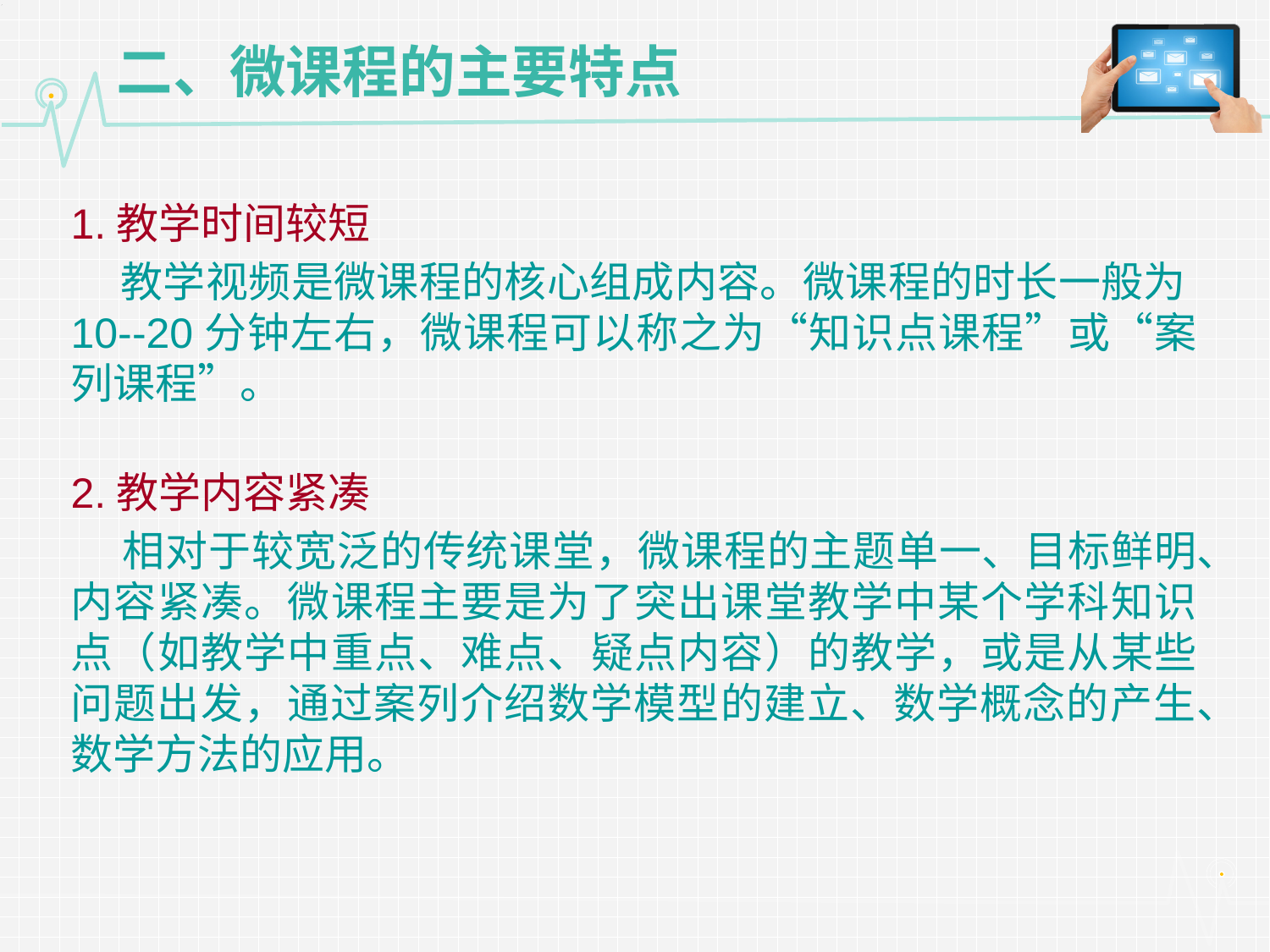

# 二、微课程的主要特点
1.教学时间较短
    教学视频是微课程的核心组成内容。微课程的时长一般为10--20分钟左右，微课程可以称之为“知识点课程”或“案列课程”。

2.教学内容紧凑
    相对于较宽泛的传统课堂，微课程的主题单一、目标鲜明、内容紧凑。微课程主要是为了突出课堂教学中某个学科知识点（如教学中重点、难点、疑点内容）的教学，或是从某些问题出发，通过案列介绍数学模型的建立、数学概念的产生、数学方法的应用。